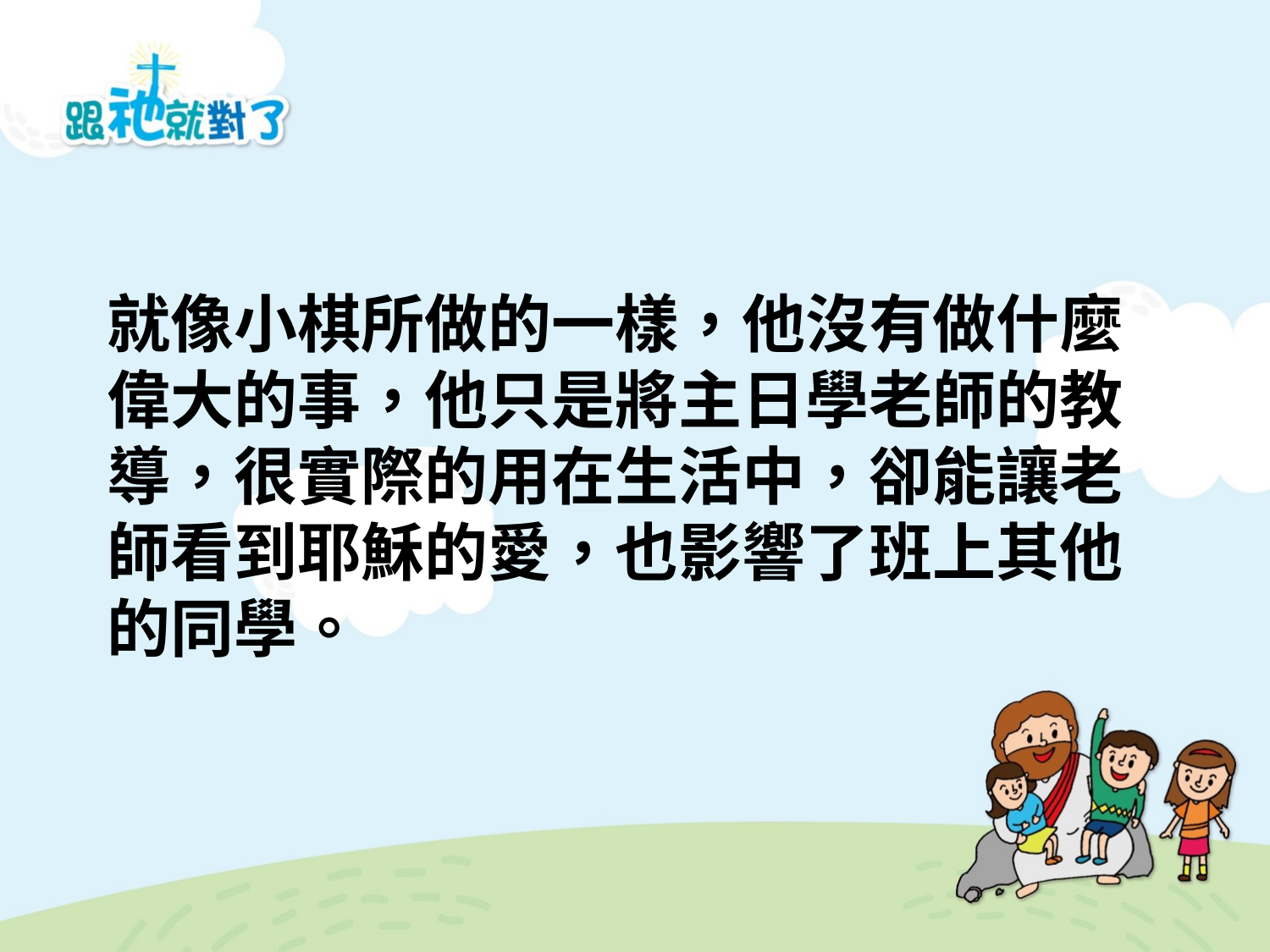

就像小棋所做的一樣，他沒有做什麼偉大的事，他只是將主日學老師的教導，很實際的用在生活中，卻能讓老師看到耶穌的愛，也影響了班上其他的同學。